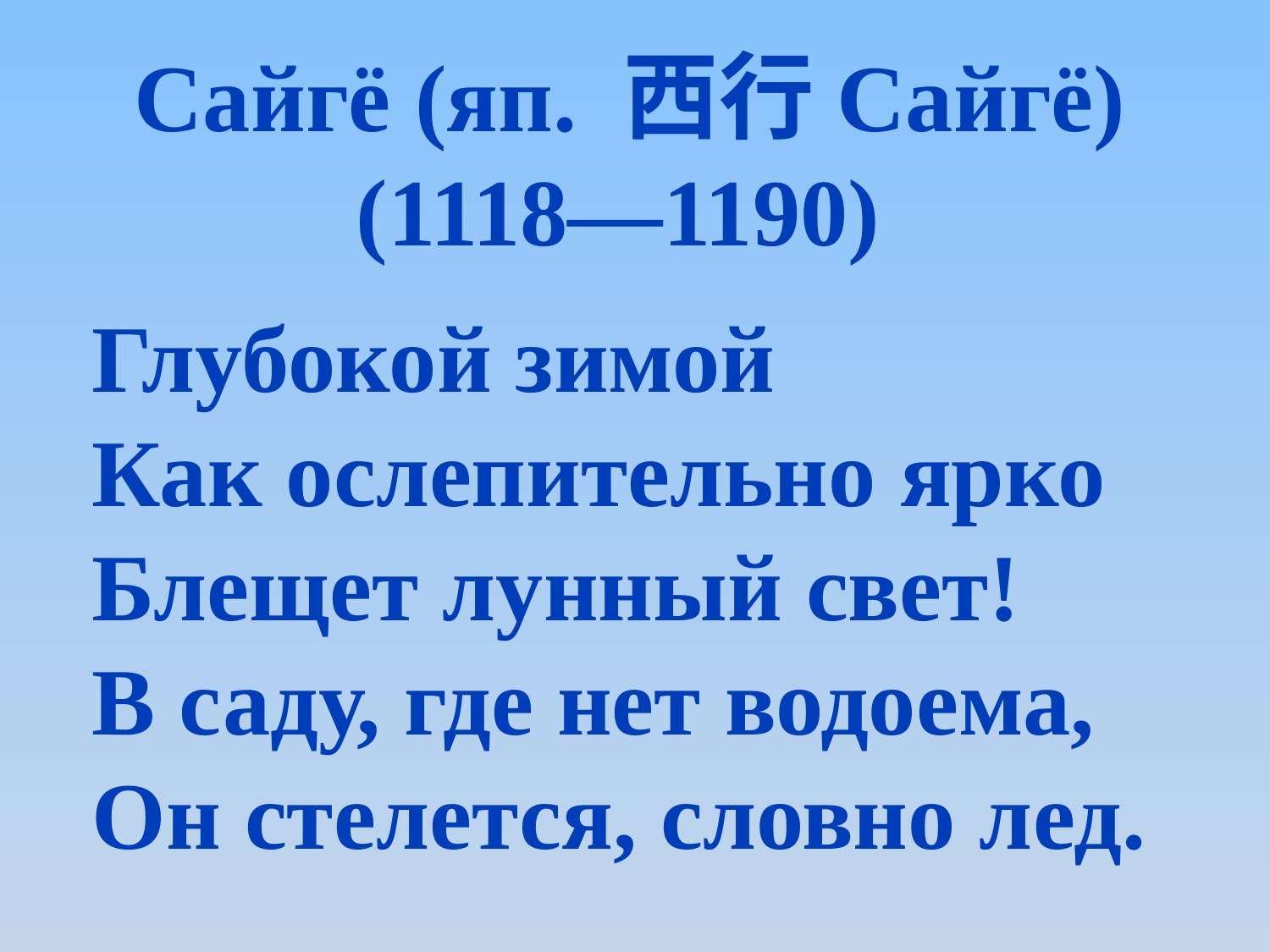

Сайгё (яп. 西行Сайгё) (1118—1190)
Глубокой зимой
Как ослепительно ярко
Блещет лунный свет!
В саду, где нет водоема,
Он стелется, словно лед.